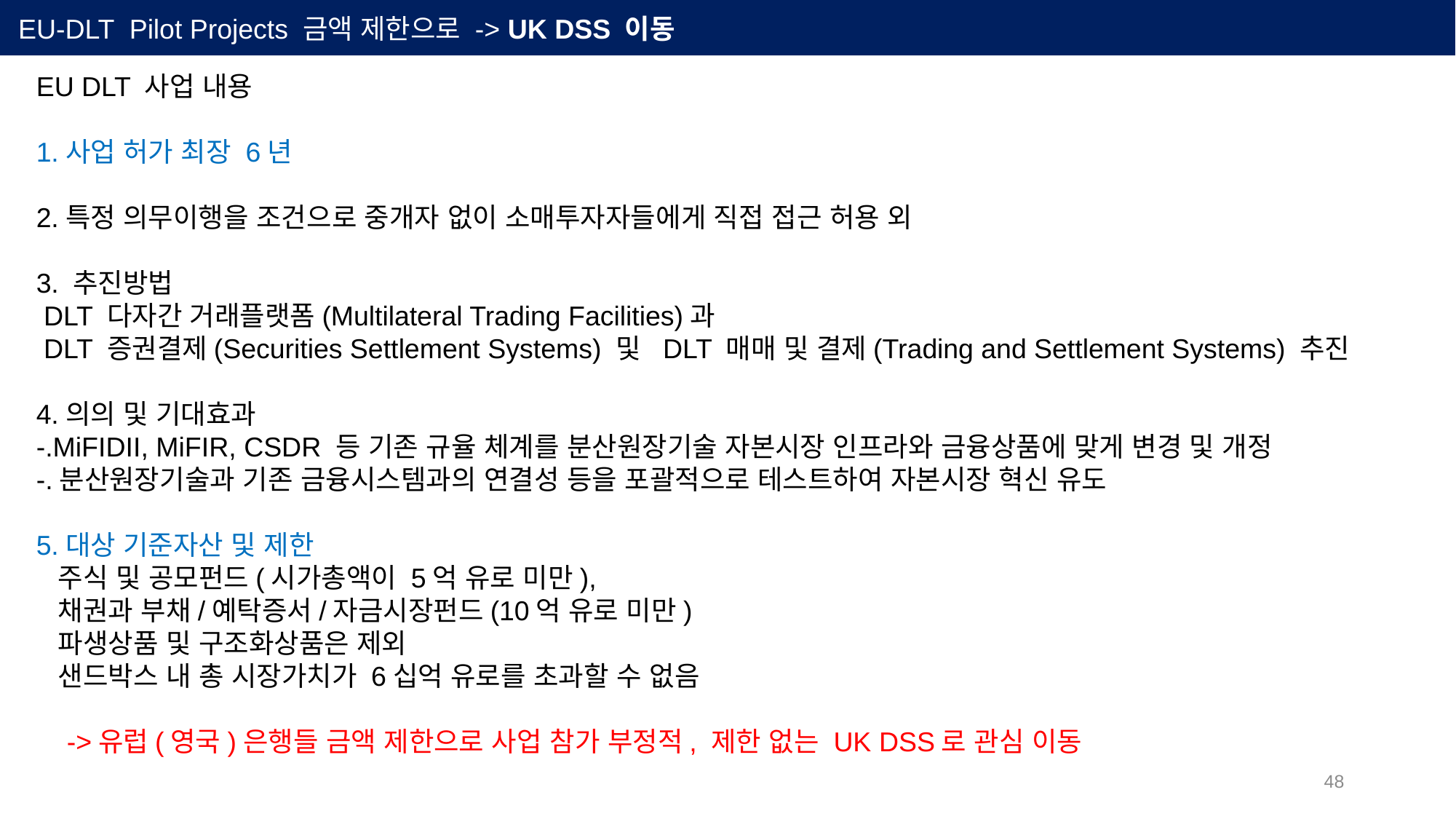

EU-DLT  Pilot Projects 금액 제한으로 -> UK DSS 이동
EU DLT 사업 내용

1.사업 허가 최장 6년

2.특정 의무이행을 조건으로 중개자 없이 소매투자자들에게 직접 접근 허용 외

3. 추진방법
 DLT 다자간 거래플랫폼(Multilateral Trading Facilities)과
 DLT 증권결제(Securities Settlement Systems) 및  DLT 매매 및 결제(Trading and Settlement Systems) 추진

4.의의 및 기대효과
-.MiFIDII, MiFIR, CSDR 등 기존 규율 체계를 분산원장기술 자본시장 인프라와 금융상품에 맞게 변경 및 개정
-.분산원장기술과 기존 금융시스템과의 연결성 등을 포괄적으로 테스트하여 자본시장 혁신 유도

5.대상 기준자산 및 제한
  주식 및 공모펀드(시가총액이 5억 유로 미만),
  채권과 부채/예탁증서/자금시장펀드(10억 유로 미만)
  파생상품 및 구조화상품은 제외
  샌드박스 내 총 시장가치가 6십억 유로를 초과할 수 없음

    ->유럽(영국)은행들 금액 제한으로 사업 참가 부정적, 제한 없는 UK DSS로 관심 이동
48